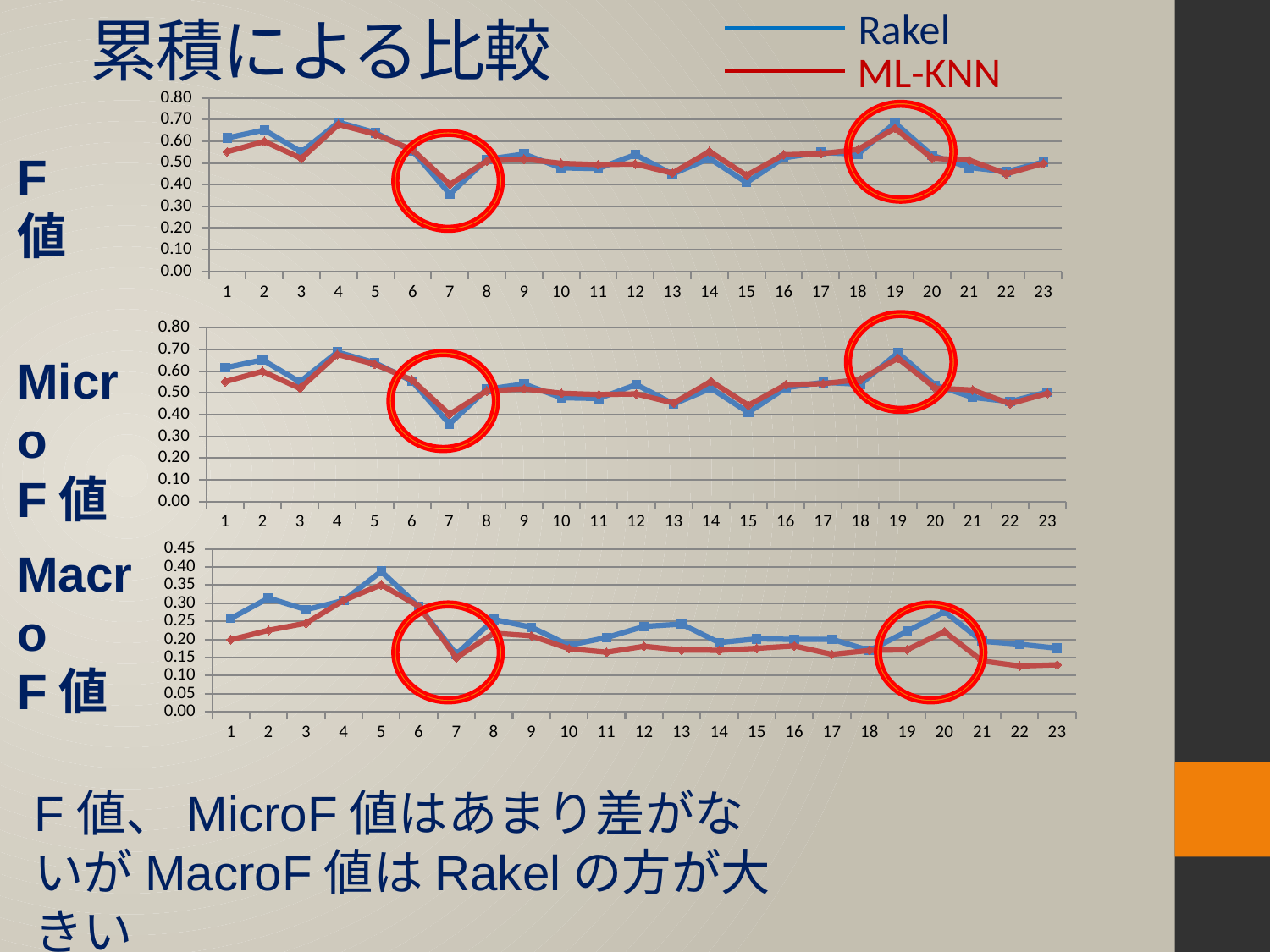

Rakel
# 累積による比較
ML-KNN

### Chart

| Category | Rakel | ML-knn |
|---|---|---|
| 1 | 0.6152 | 0.5513 |
| 2 | 0.6517 | 0.5991 |
| 3 | 0.5502 | 0.5205 |
| 4 | 0.6877 | 0.6768 |
| 5 | 0.6391 | 0.6317 |
| 6 | 0.5536 | 0.5597 |
| 7 | 0.3564 | 0.401 |
| 8 | 0.5166 | 0.509 |
| 9 | 0.5406 | 0.5183 |
| 10 | 0.4774 | 0.498 |
| 11 | 0.4742 | 0.4923 |
| 12 | 0.5382 | 0.495 |
| 13 | 0.4483 | 0.4529 |
| 14 | 0.521 | 0.5531 |
| 15 | 0.4095 | 0.4426 |
| 16 | 0.5233 | 0.5375 |
| 17 | 0.5485 | 0.5423 |
| 18 | 0.5397 | 0.5617 |
| 19 | 0.6846 | 0.6592 |
| 20 | 0.5353 | 0.5217 |
| 21 | 0.4792 | 0.5129 |
| 22 | 0.4596 | 0.4498 |
| 23 | 0.5037 | 0.4975 |

F値

### Chart

| Category | Rakel | ML-knn |
|---|---|---|
| 1 | 0.6152 | 0.5513 |
| 2 | 0.6517 | 0.5991 |
| 3 | 0.5502 | 0.5205 |
| 4 | 0.6877 | 0.6768 |
| 5 | 0.6391 | 0.6317 |
| 6 | 0.5536 | 0.5597 |
| 7 | 0.3564 | 0.401 |
| 8 | 0.5166 | 0.509 |
| 9 | 0.5406 | 0.5183 |
| 10 | 0.4774 | 0.498 |
| 11 | 0.4742 | 0.4923 |
| 12 | 0.5382 | 0.495 |
| 13 | 0.4483 | 0.4529 |
| 14 | 0.521 | 0.5531 |
| 15 | 0.4095 | 0.4426 |
| 16 | 0.5233 | 0.5375 |
| 17 | 0.5485 | 0.5423 |
| 18 | 0.5397 | 0.5617 |
| 19 | 0.6846 | 0.6592 |
| 20 | 0.5353 | 0.5217 |
| 21 | 0.4792 | 0.5129 |
| 22 | 0.4596 | 0.4498 |
| 23 | 0.5037 | 0.4975 |
Micro
F値

Macro
F値

### Chart

| Category | Rakel | ML-knn |
|---|---|---|
| 1 | 0.258 | 0.1992 |
| 2 | 0.3142 | 0.2251 |
| 3 | 0.282 | 0.2449 |
| 4 | 0.3073 | 0.3077 |
| 5 | 0.3876 | 0.3505 |
| 6 | 0.2913 | 0.2916 |
| 7 | 0.1588 | 0.1492 |
| 8 | 0.2548 | 0.2171 |
| 9 | 0.2336 | 0.2097 |
| 10 | 0.1836 | 0.1743 |
| 11 | 0.2051 | 0.1645 |
| 12 | 0.2357 | 0.1809 |
| 13 | 0.2422 | 0.1704 |
| 14 | 0.1911 | 0.1699 |
| 15 | 0.2015 | 0.1752 |
| 16 | 0.2001 | 0.1818 |
| 17 | 0.2004 | 0.1585 |
| 18 | 0.1693 | 0.1695 |
| 19 | 0.222 | 0.1713 |
| 20 | 0.2766 | 0.2213 |
| 21 | 0.1947 | 0.1406 |
| 22 | 0.1865 | 0.1264 |
| 23 | 0.1754 | 0.1299 |

F値、MicroF値はあまり差がないがMacroF値はRakelの方が大きい